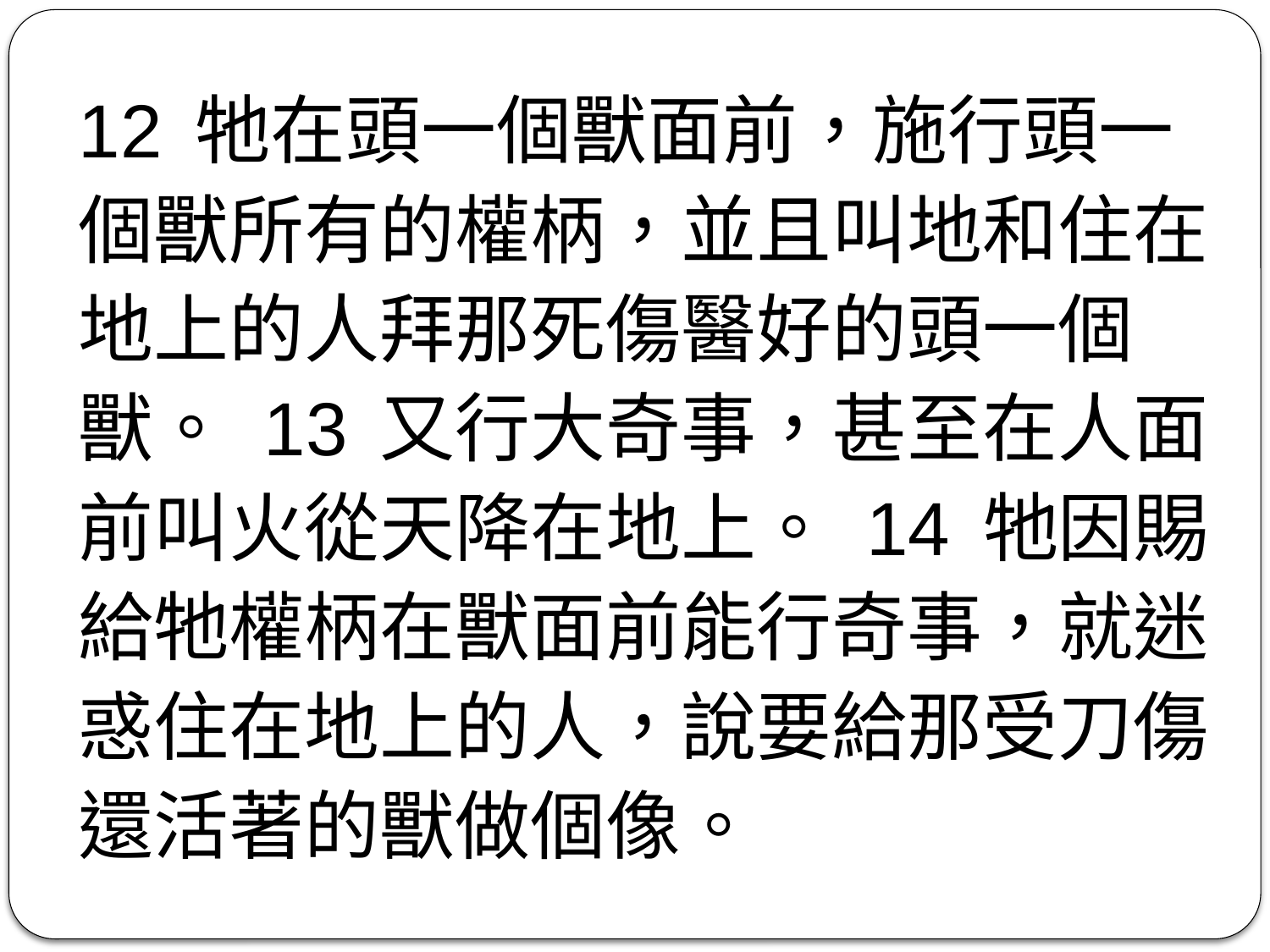

12 牠在頭一個獸面前，施行頭一個獸所有的權柄，並且叫地和住在地上的人拜那死傷醫好的頭一個獸。 13 又行大奇事，甚至在人面前叫火從天降在地上。 14 牠因賜給牠權柄在獸面前能行奇事，就迷惑住在地上的人，說要給那受刀傷還活著的獸做個像。